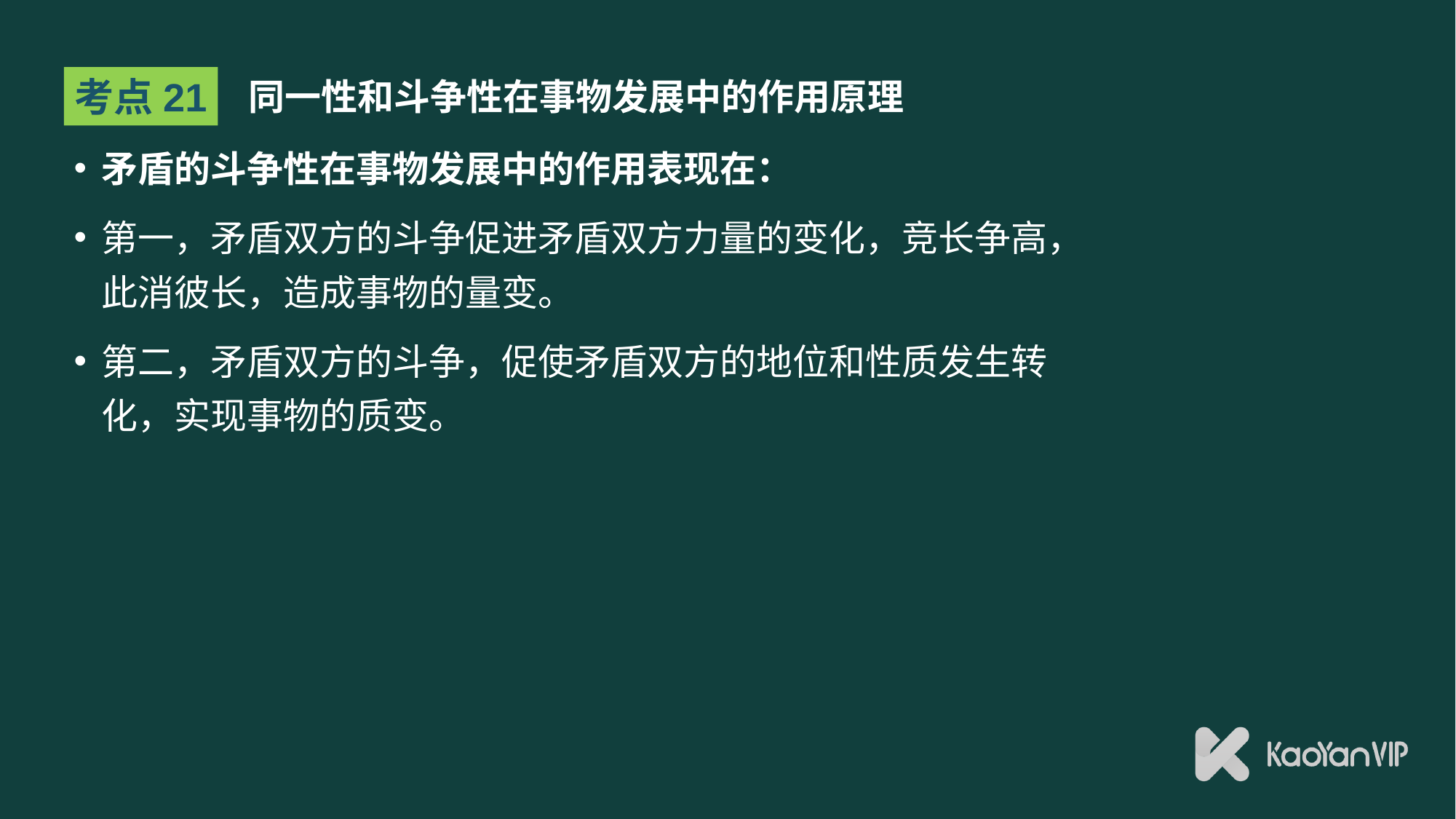

# 同一性和斗争性在事物发展中的作用原理
考点21
矛盾的斗争性在事物发展中的作用表现在：
第一，矛盾双方的斗争促进矛盾双方力量的变化，竞长争高，此消彼长，造成事物的量变。
第二，矛盾双方的斗争，促使矛盾双方的地位和性质发生转化，实现事物的质变。